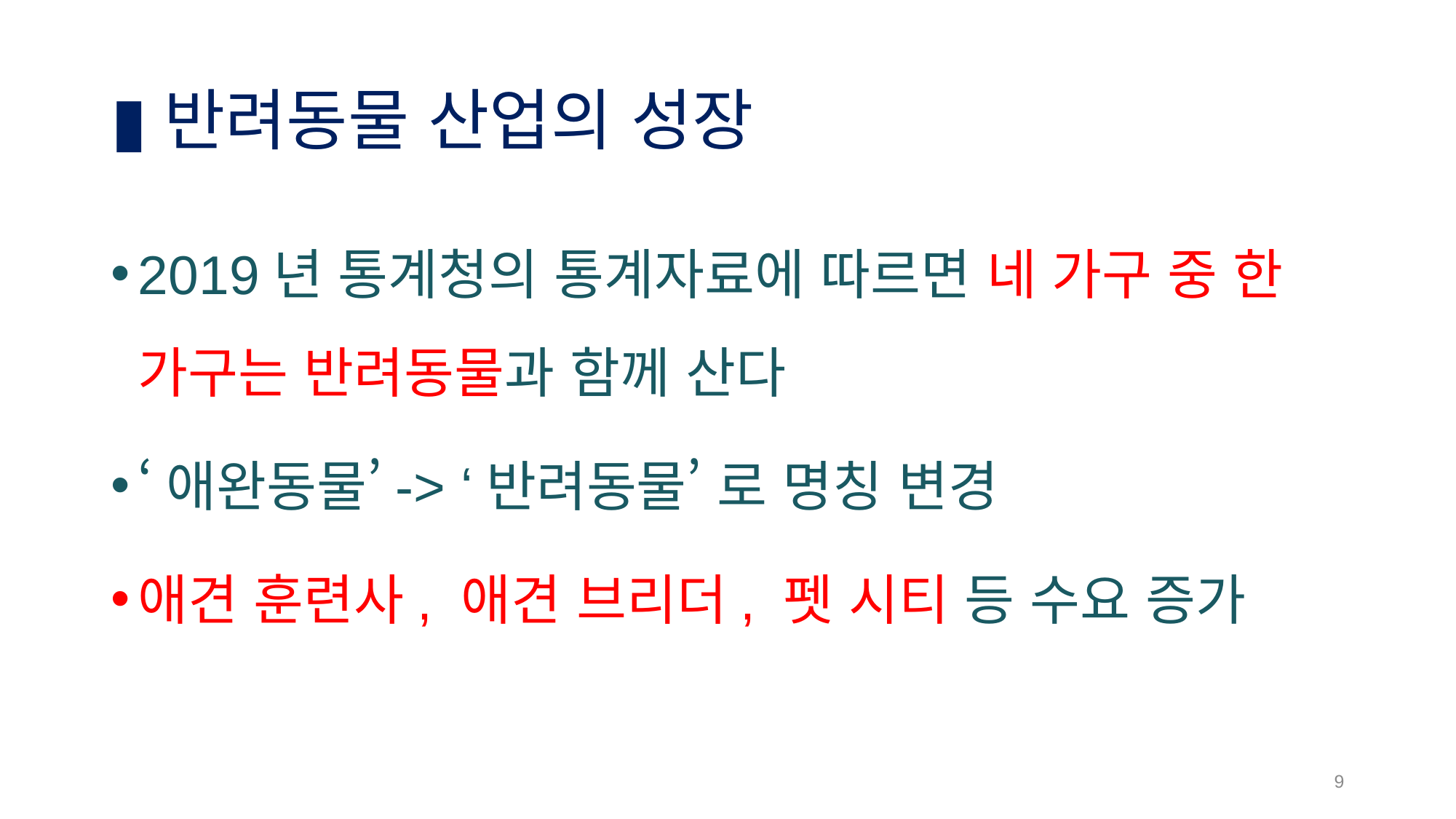

# ▮반려동물 산업의 성장
2019년 통계청의 통계자료에 따르면 네 가구 중 한 가구는 반려동물과 함께 산다
‘애완동물’-> ‘반려동물’ 로 명칭 변경
애견 훈련사, 애견 브리더, 펫 시티 등 수요 증가

9